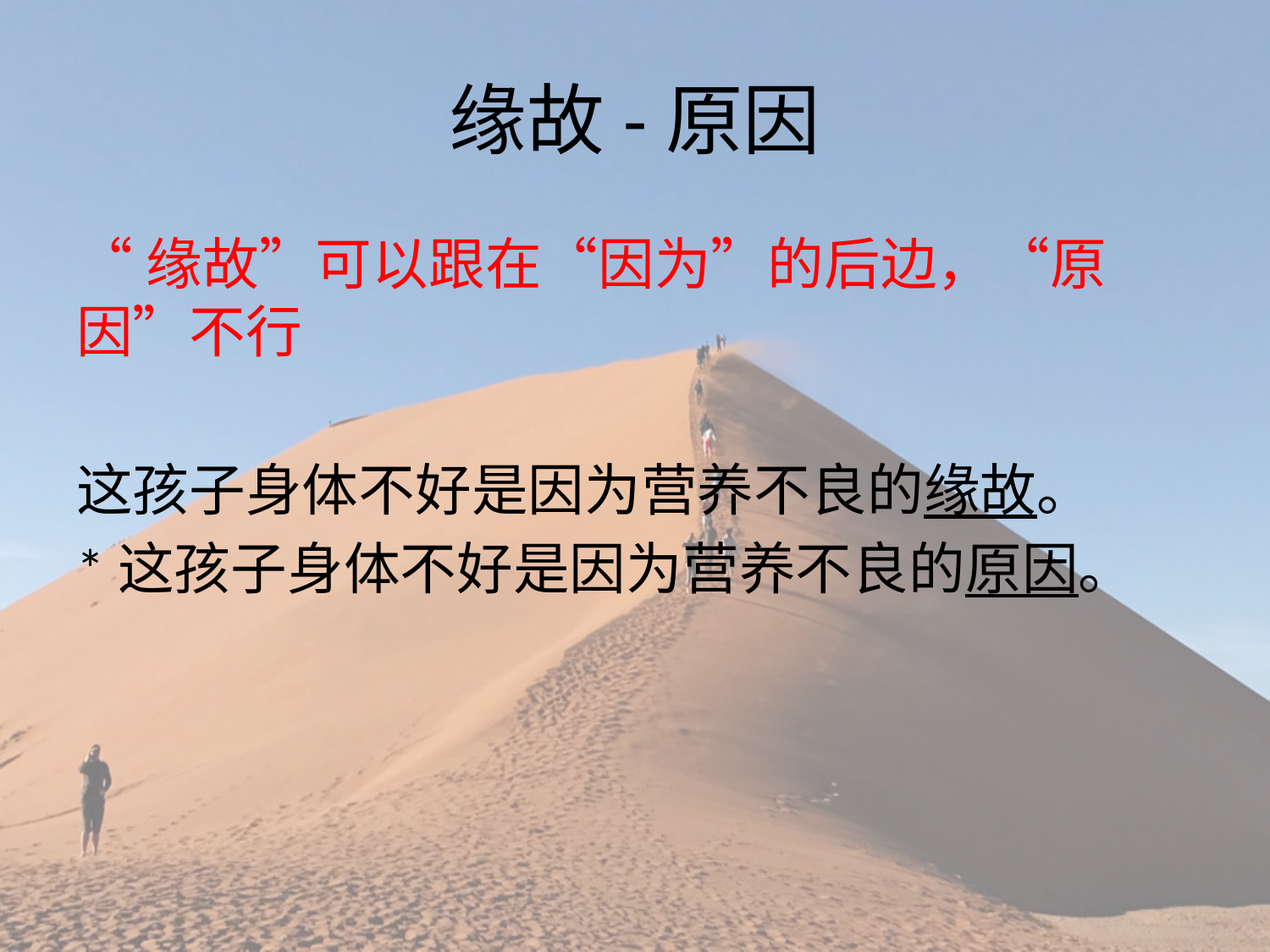

# 缘故-原因
“缘故”可以跟在“因为”的后边，“原因”不行

这孩子身体不好是因为营养不良的缘故。
*这孩子身体不好是因为营养不良的原因。